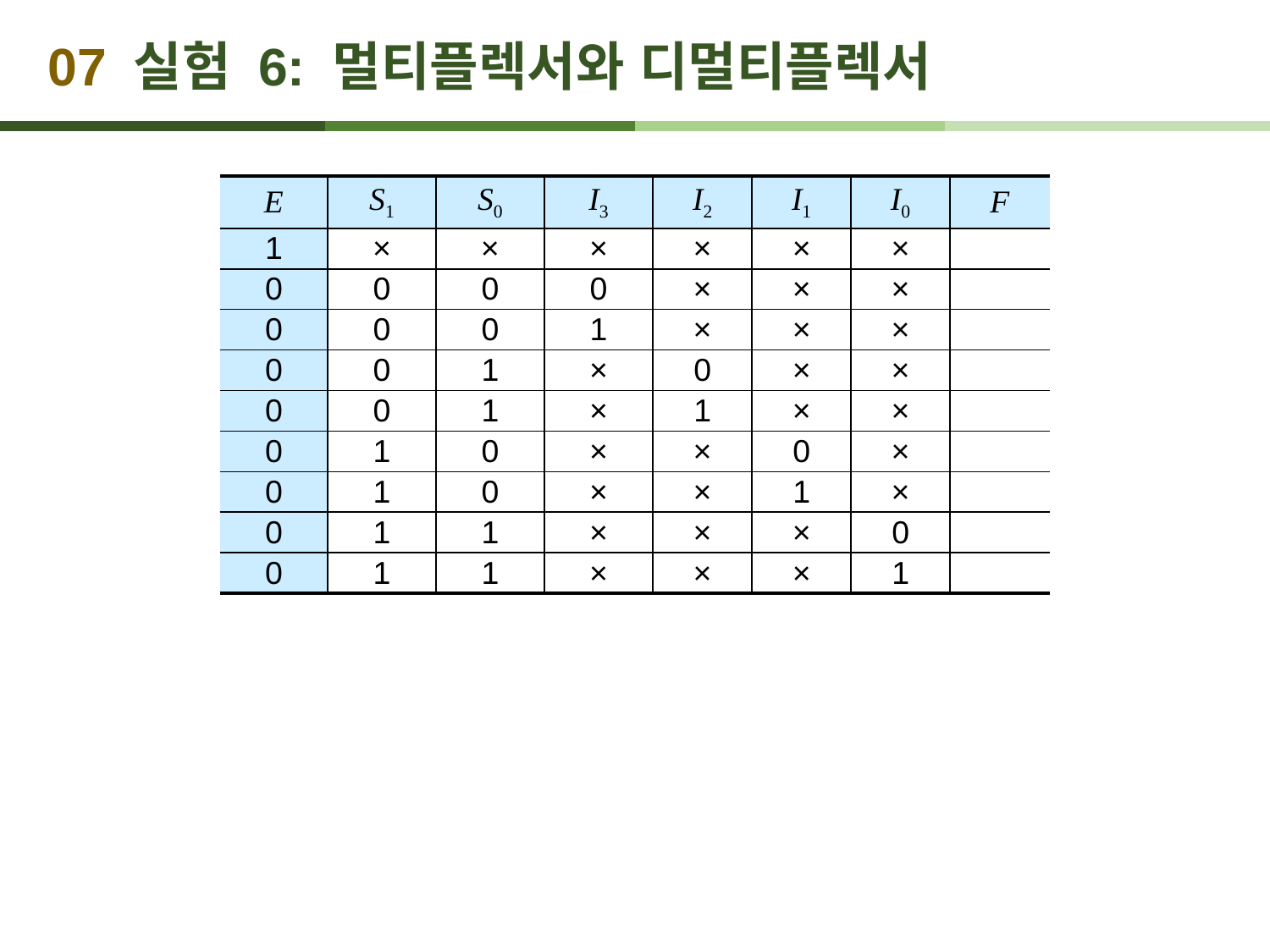

# 07 실험 6: 멀티플렉서와 디멀티플렉서
| E | S1 | S0 | I3 | I2 | I1 | I0 | F |
| --- | --- | --- | --- | --- | --- | --- | --- |
| 1 | × | × | × | × | × | × |  |
| 0 | 0 | 0 | 0 | × | × | × |  |
| 0 | 0 | 0 | 1 | × | × | × |  |
| 0 | 0 | 1 | × | 0 | × | × |  |
| 0 | 0 | 1 | × | 1 | × | × |  |
| 0 | 1 | 0 | × | × | 0 | × |  |
| 0 | 1 | 0 | × | × | 1 | × |  |
| 0 | 1 | 1 | × | × | × | 0 |  |
| 0 | 1 | 1 | × | × | × | 1 |  |